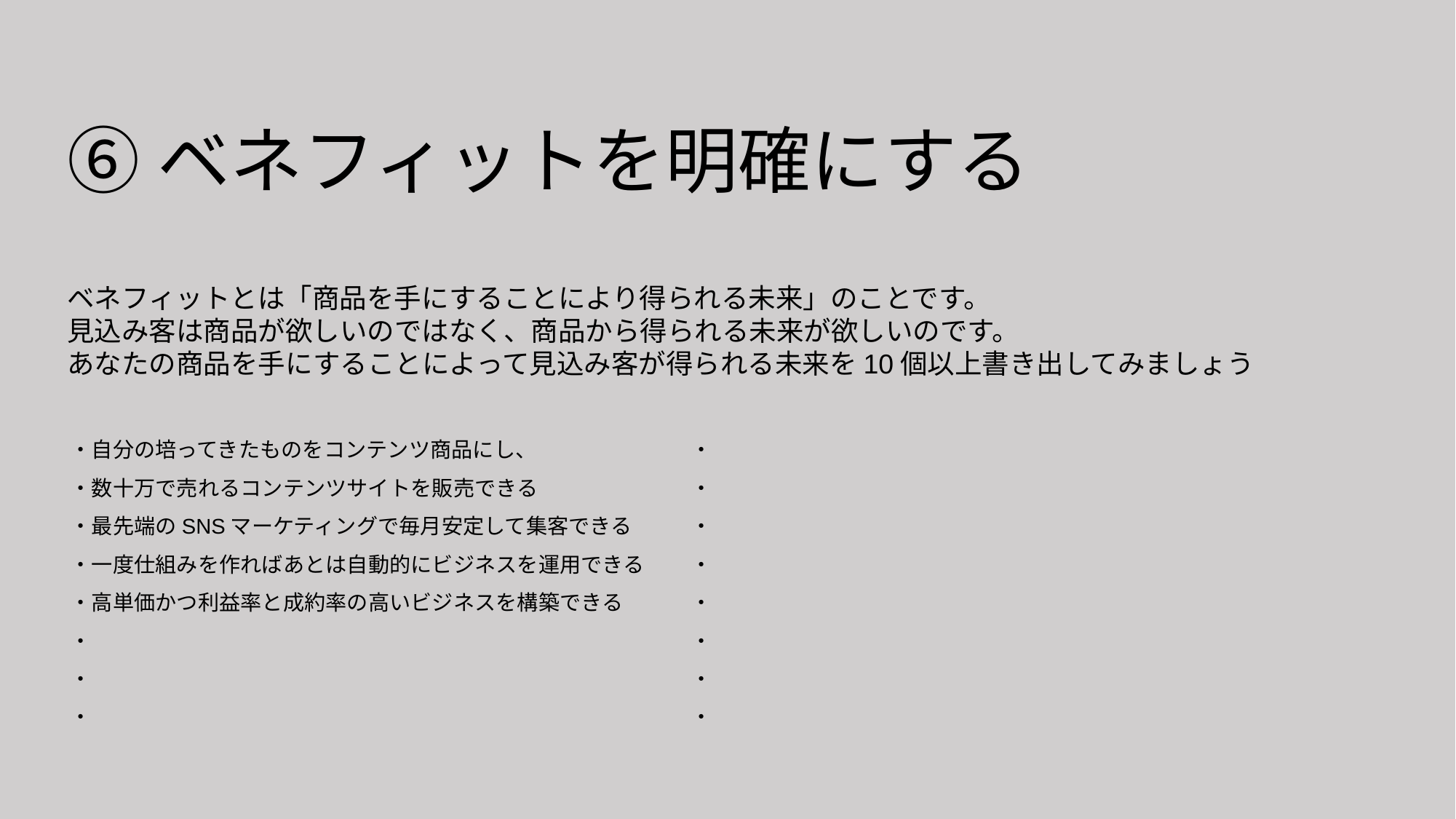

⑥ベネフィットを明確にする
ベネフィットとは「商品を手にすることにより得られる未来」のことです。
見込み客は商品が欲しいのではなく、商品から得られる未来が欲しいのです。
あなたの商品を手にすることによって見込み客が得られる未来を10個以上書き出してみましょう
・自分の培ってきたものをコンテンツ商品にし、
・数十万で売れるコンテンツサイトを販売できる
・最先端のSNSマーケティングで毎月安定して集客できる
・一度仕組みを作ればあとは自動的にビジネスを運用できる
・高単価かつ利益率と成約率の高いビジネスを構築できる
・
・
・

・
・
・
・
・
・
・
・